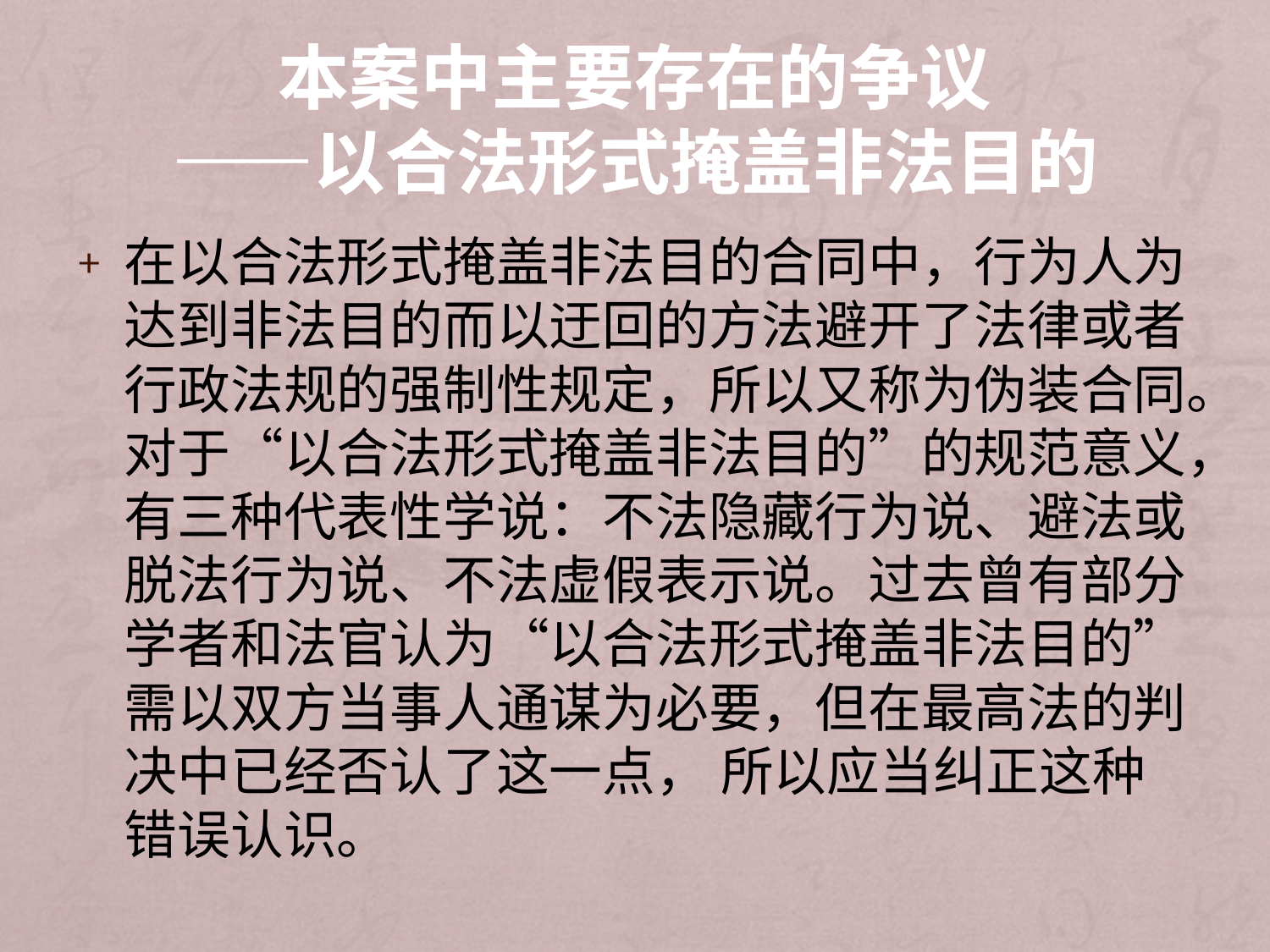

# 本案中主要存在的争议 ——以合法形式掩盖非法目的
在以合法形式掩盖非法目的合同中，行为人为达到非法目的而以迂回的方法避开了法律或者行政法规的强制性规定，所以又称为伪装合同。对于“以合法形式掩盖非法目的”的规范意义，有三种代表性学说：不法隐藏行为说、避法或脱法行为说、不法虚假表示说。过去曾有部分学者和法官认为“以合法形式掩盖非法目的”需以双方当事人通谋为必要，但在最高法的判决中已经否认了这一点， 所以应当纠正这种错误认识。